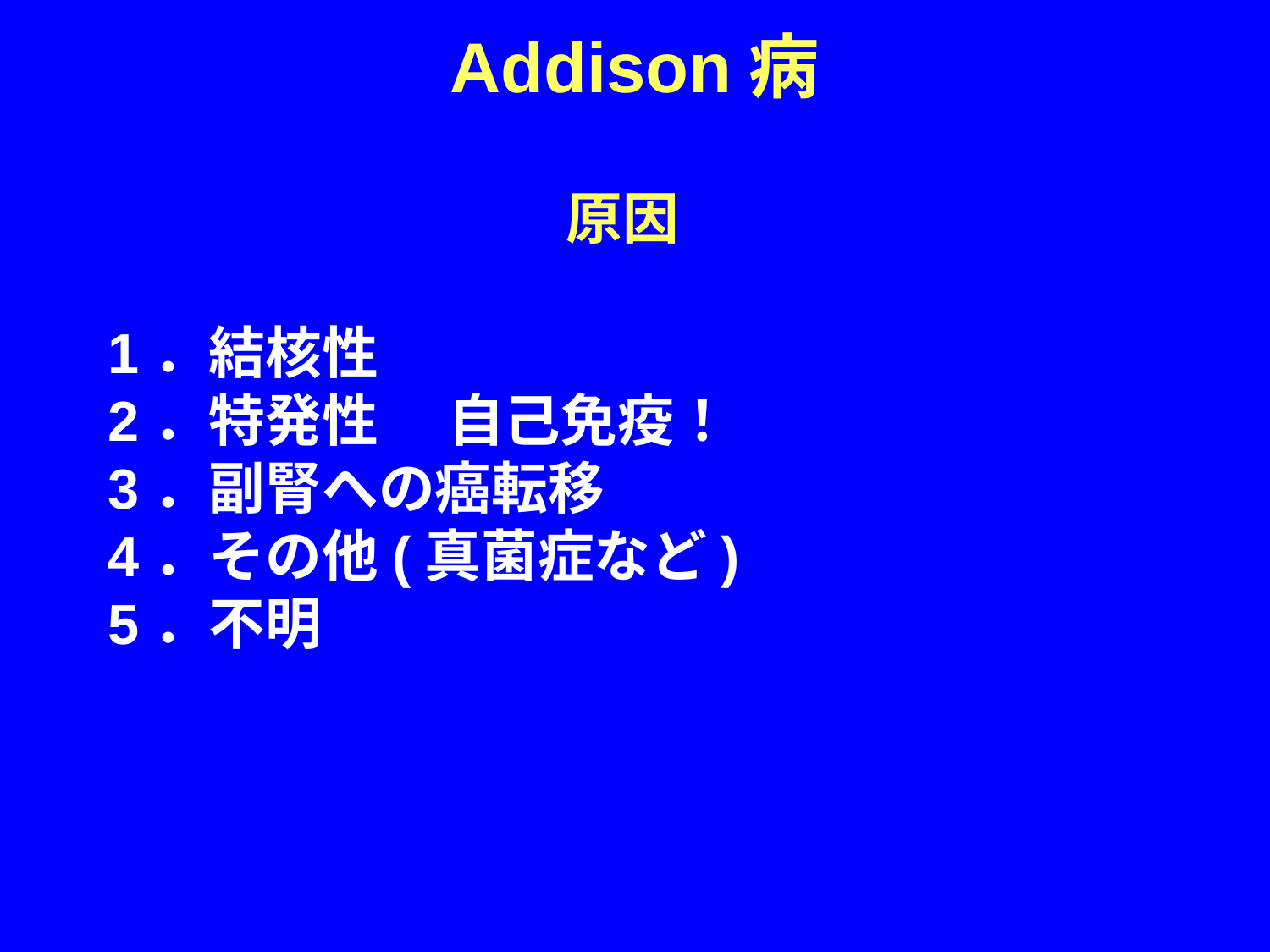

Addison病
原因

1．結核性
2．特発性 　自己免疫！
3．副腎への癌転移
4．その他(真菌症など)
5．不明